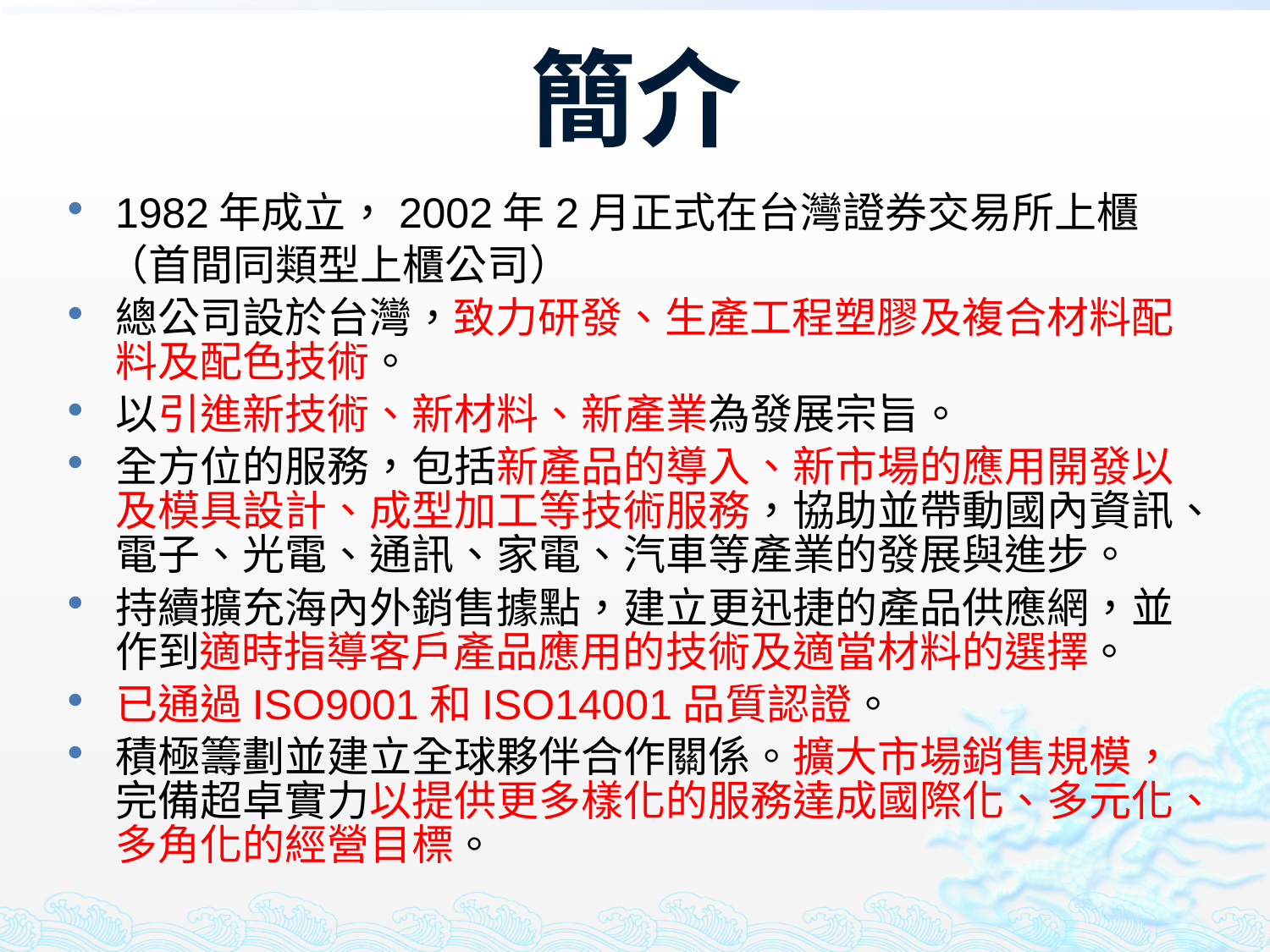

# 簡介
1982年成立，2002年2月正式在台灣證券交易所上櫃
   （首間同類型上櫃公司）
總公司設於台灣，致力研發、生產工程塑膠及複合材料配料及配色技術。
以引進新技術、新材料、新產業為發展宗旨。
全方位的服務，包括新產品的導入、新市場的應用開發以及模具設計、成型加工等技術服務，協助並帶動國內資訊、電子、光電、通訊、家電、汽車等產業的發展與進步。
持續擴充海內外銷售據點，建立更迅捷的產品供應網，並作到適時指導客戶產品應用的技術及適當材料的選擇。
已通過ISO9001和ISO14001品質認證。
積極籌劃並建立全球夥伴合作關係。擴大市場銷售規模，完備超卓實力以提供更多樣化的服務達成國際化、多元化、多角化的經營目標。